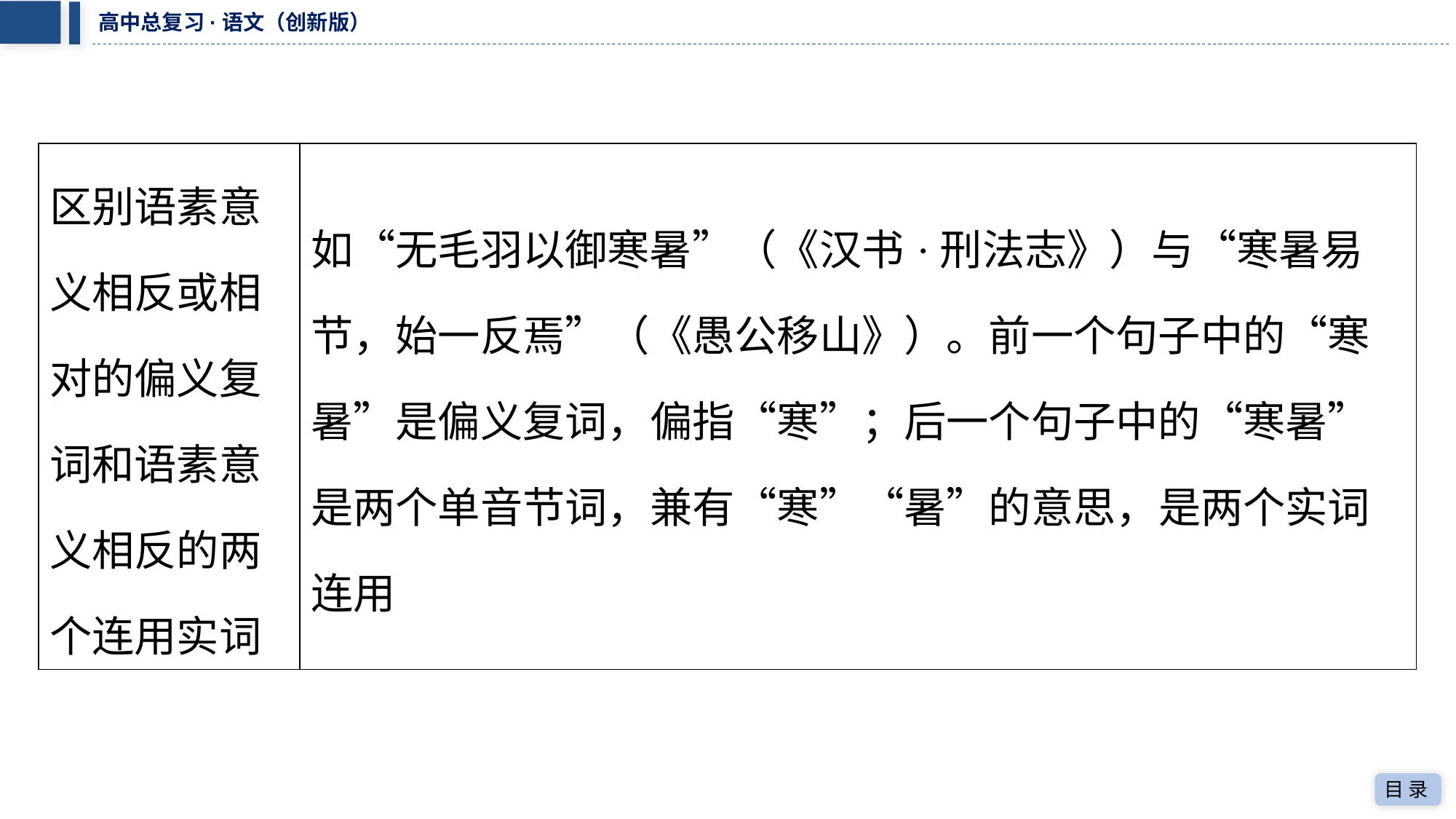

| 区别语素意 义相反或相 对的偏义复 词和语素意 义相反的两 个连用实词 | 如“无毛羽以御寒暑”（《汉书·刑法志》）与“寒暑易 节，始一反焉”（《愚公移山》）。前一个句子中的“寒 暑”是偏义复词，偏指“寒”；后一个句子中的“寒暑” 是两个单音节词，兼有“寒”“暑”的意思，是两个实词 连用 |
| --- | --- |